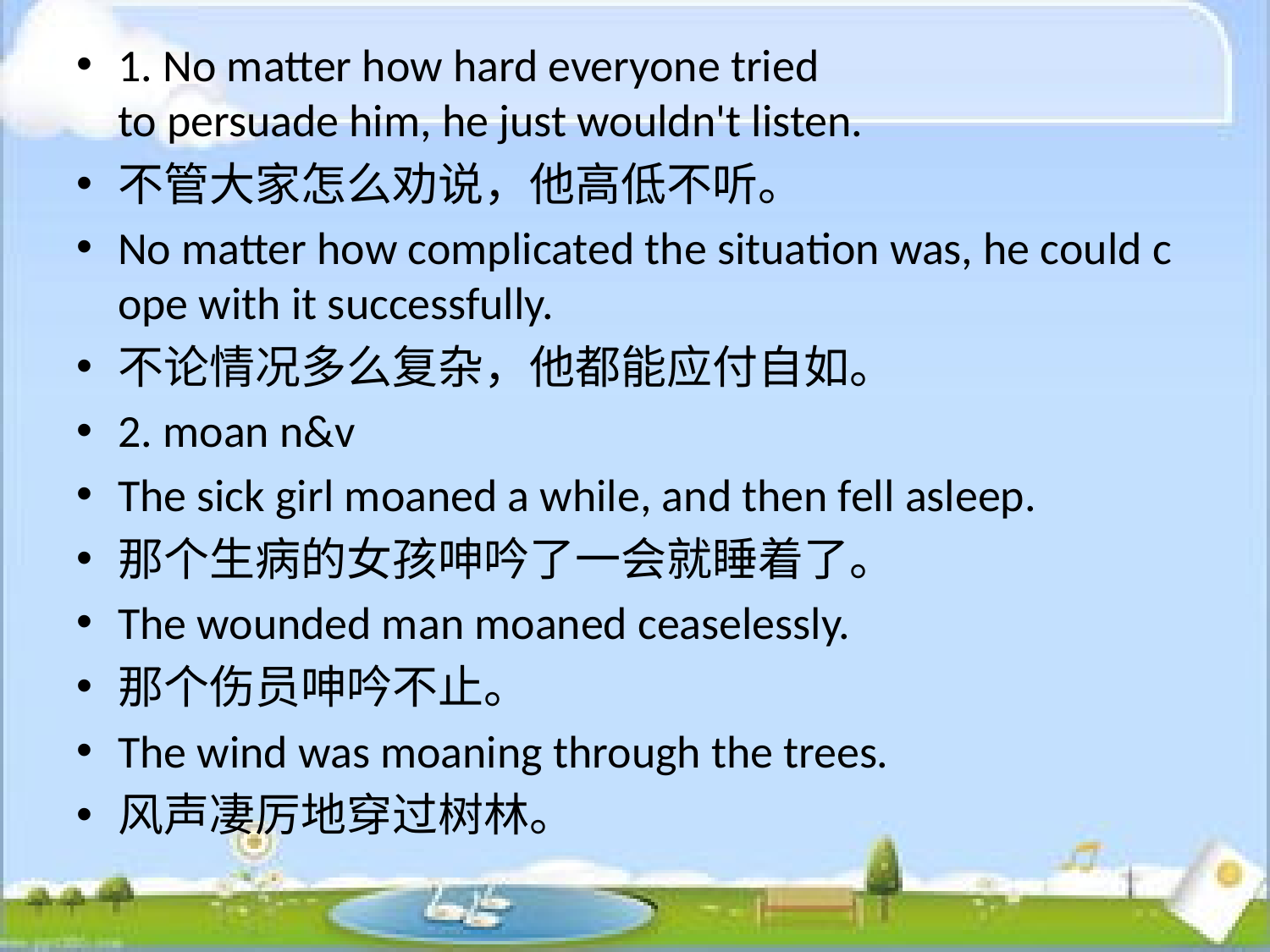

1. No matter how hard everyone tried to persuade him, he just wouldn't listen.
不管大家怎么劝说，他高低不听。
No matter how complicated the situation was, he could cope with it successfully.
不论情况多么复杂，他都能应付自如。
2. moan n&v
The sick girl moaned a while, and then fell asleep.
那个生病的女孩呻吟了一会就睡着了。
The wounded man moaned ceaselessly.
那个伤员呻吟不止。
The wind was moaning through the trees.
风声凄厉地穿过树林。